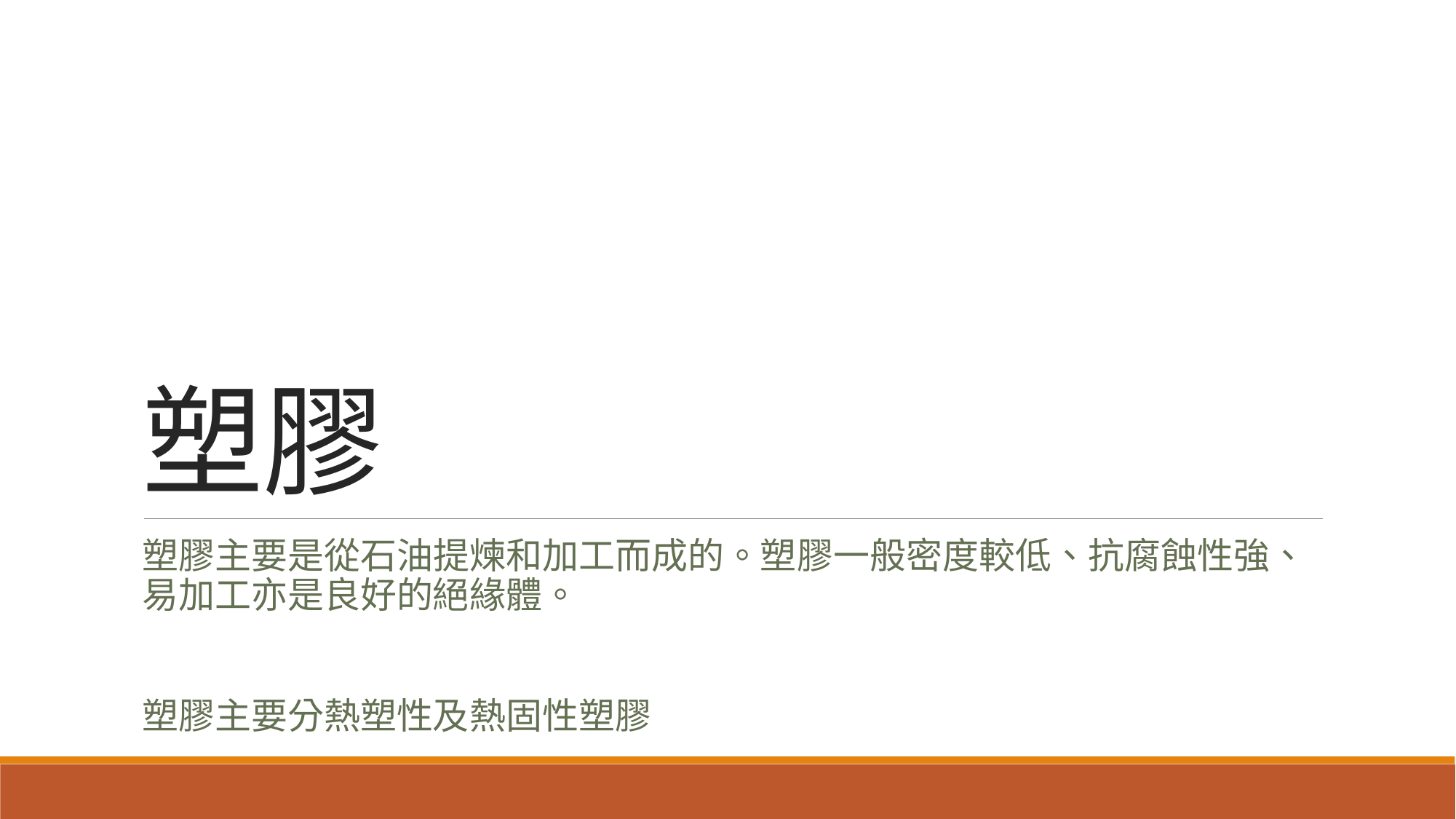

# 塑膠
塑膠主要是從石油提煉和加工而成的。塑膠一般密度較低、抗腐蝕性強、易加工亦是良好的絕緣體。

塑膠主要分熱塑性及熱固性塑膠